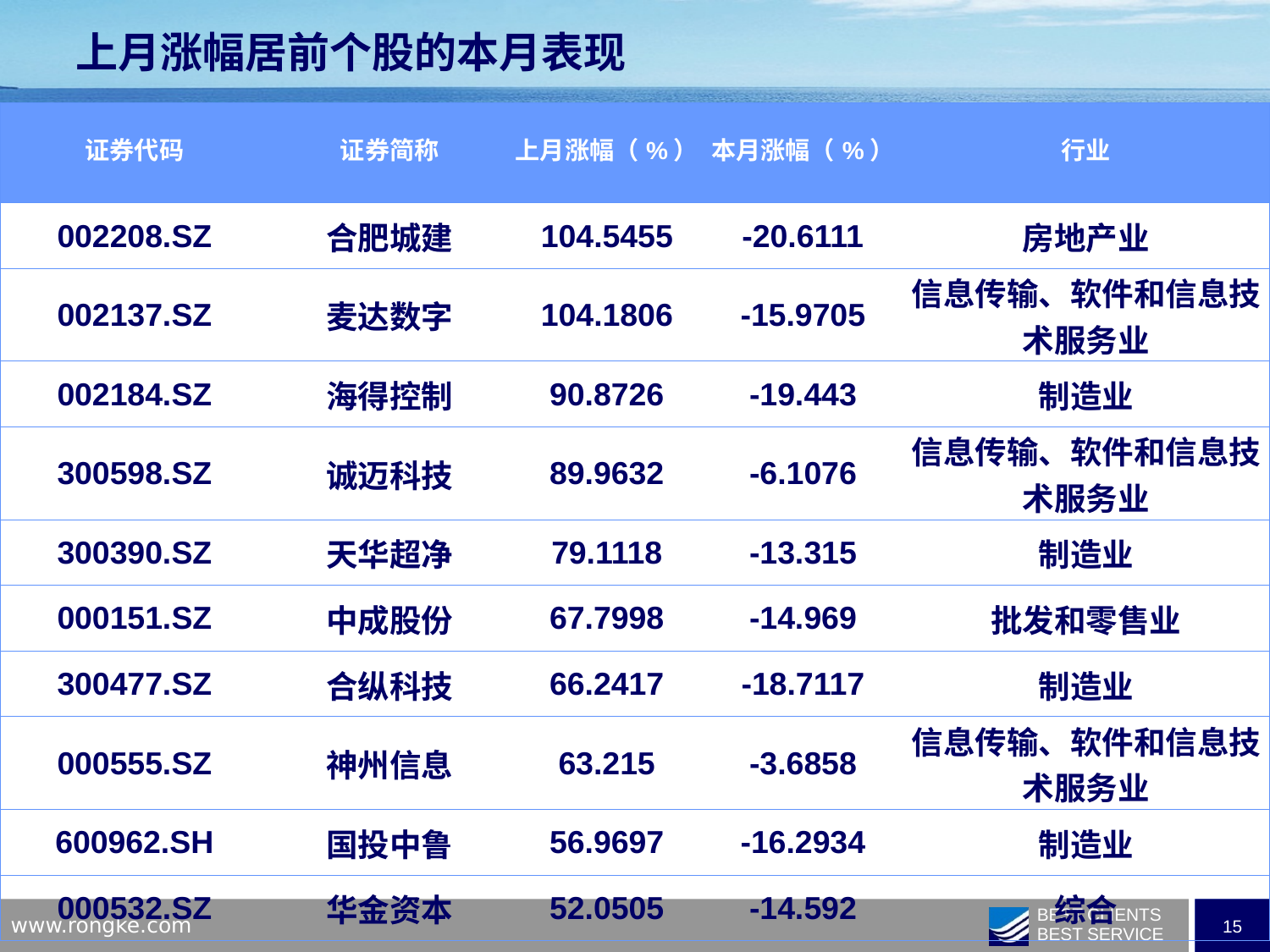

上月涨幅居前个股的本月表现
| 证券代码 | 证券简称 | 上月涨幅（%） | 本月涨幅（%） | 行业 |
| --- | --- | --- | --- | --- |
| 002208.SZ | 合肥城建 | 104.5455 | -20.6111 | 房地产业 |
| 002137.SZ | 麦达数字 | 104.1806 | -15.9705 | 信息传输、软件和信息技术服务业 |
| 002184.SZ | 海得控制 | 90.8726 | -19.443 | 制造业 |
| 300598.SZ | 诚迈科技 | 89.9632 | -6.1076 | 信息传输、软件和信息技术服务业 |
| 300390.SZ | 天华超净 | 79.1118 | -13.315 | 制造业 |
| 000151.SZ | 中成股份 | 67.7998 | -14.969 | 批发和零售业 |
| 300477.SZ | 合纵科技 | 66.2417 | -18.7117 | 制造业 |
| 000555.SZ | 神州信息 | 63.215 | -3.6858 | 信息传输、软件和信息技术服务业 |
| 600962.SH | 国投中鲁 | 56.9697 | -16.2934 | 制造业 |
| 000532.SZ | 华金资本 | 52.0505 | -14.592 | 综合 |
|  |  |  |  |  |